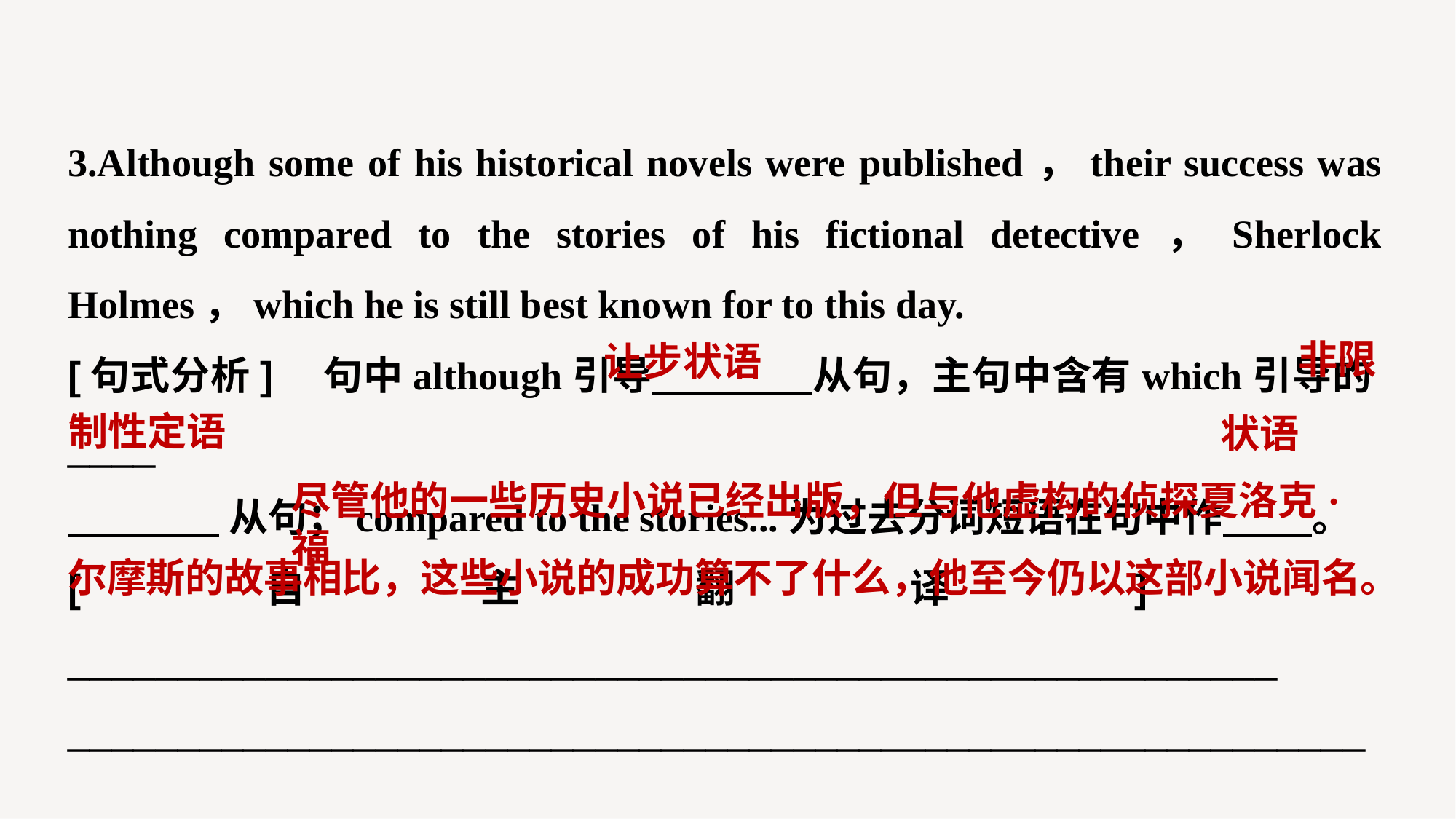

3.Although some of his historical novels were published，their success was nothing compared to the stories of his fictional detective，Sherlock Holmes，which he is still best known for to this day.
[句式分析]　句中although引导                 从句，主句中含有which引导的____
                 从句；compared to the stories...为过去分词短语在句中作          。
[自主翻译]　_______________________________________________________
__________________________________________________________________
非限
让步状语
制性定语
状语
尽管他的一些历史小说已经出版，但与他虚构的侦探夏洛克·福
尔摩斯的故事相比，这些小说的成功算不了什么，他至今仍以这部小说闻名。